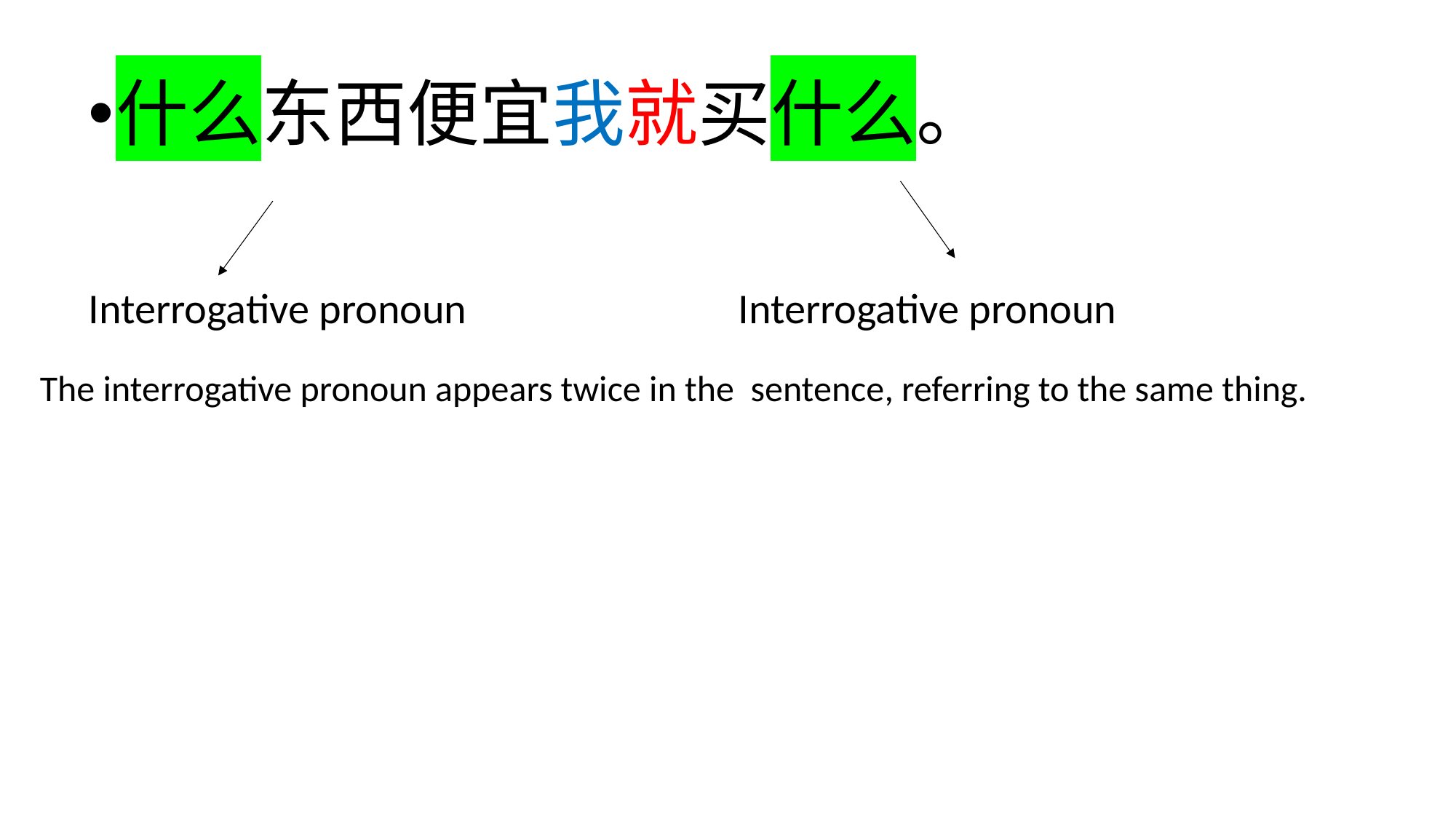

什么东西便宜我就买什么。

Interrogative pronoun
Interrogative pronoun
The interrogative pronoun appears twice in the  sentence, referring to the same thing.